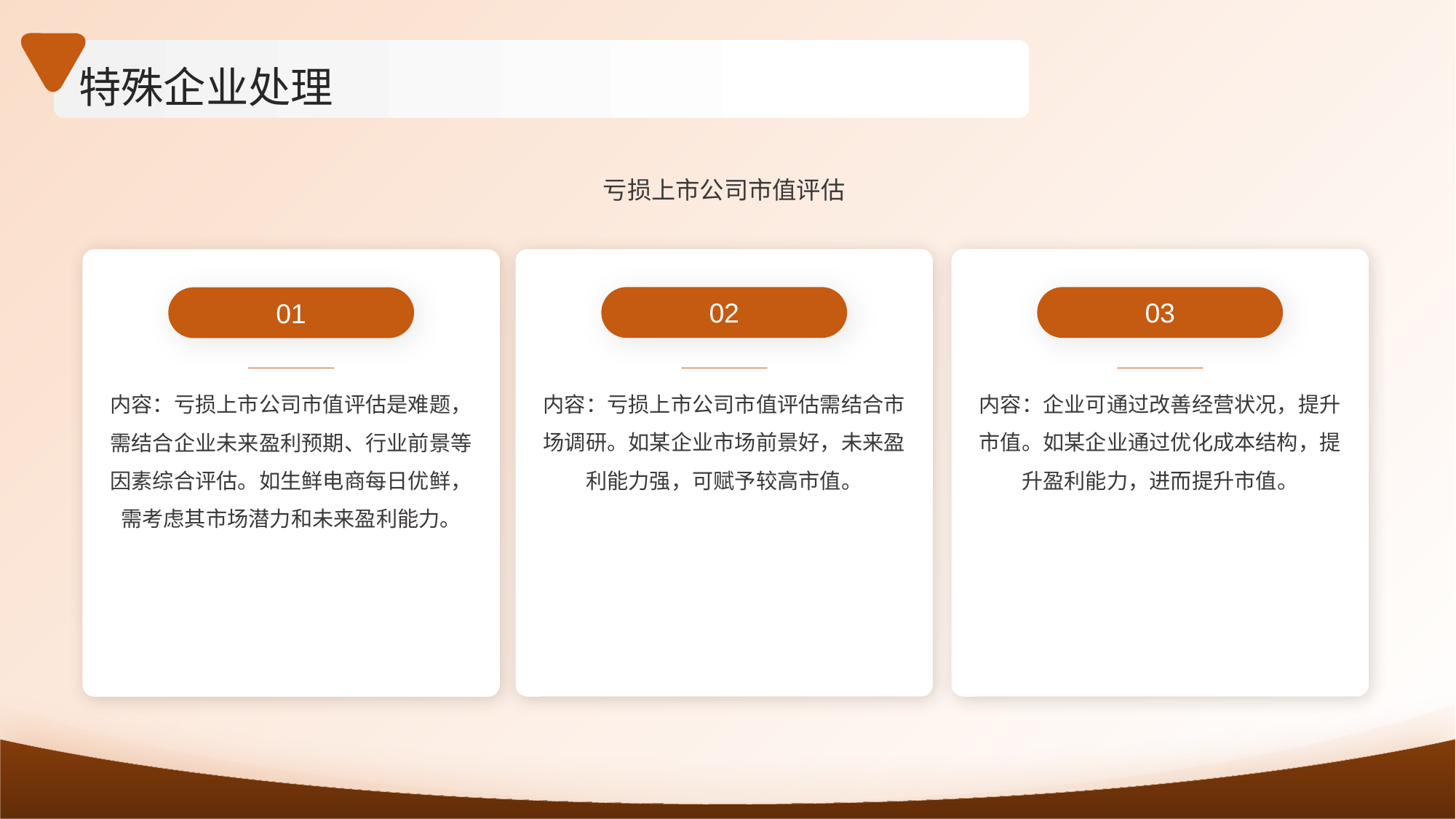

特殊企业处理
亏损上市公司市值评估

02
03
01

内容：亏损上市公司市值评估需结合市场调研。如某企业市场前景好，未来盈利能力强，可赋予较高市值。
内容：企业可通过改善经营状况，提升市值。如某企业通过优化成本结构，提升盈利能力，进而提升市值。
内容：亏损上市公司市值评估是难题，需结合企业未来盈利预期、行业前景等因素综合评估。如生鲜电商每日优鲜，需考虑其市场潜力和未来盈利能力。